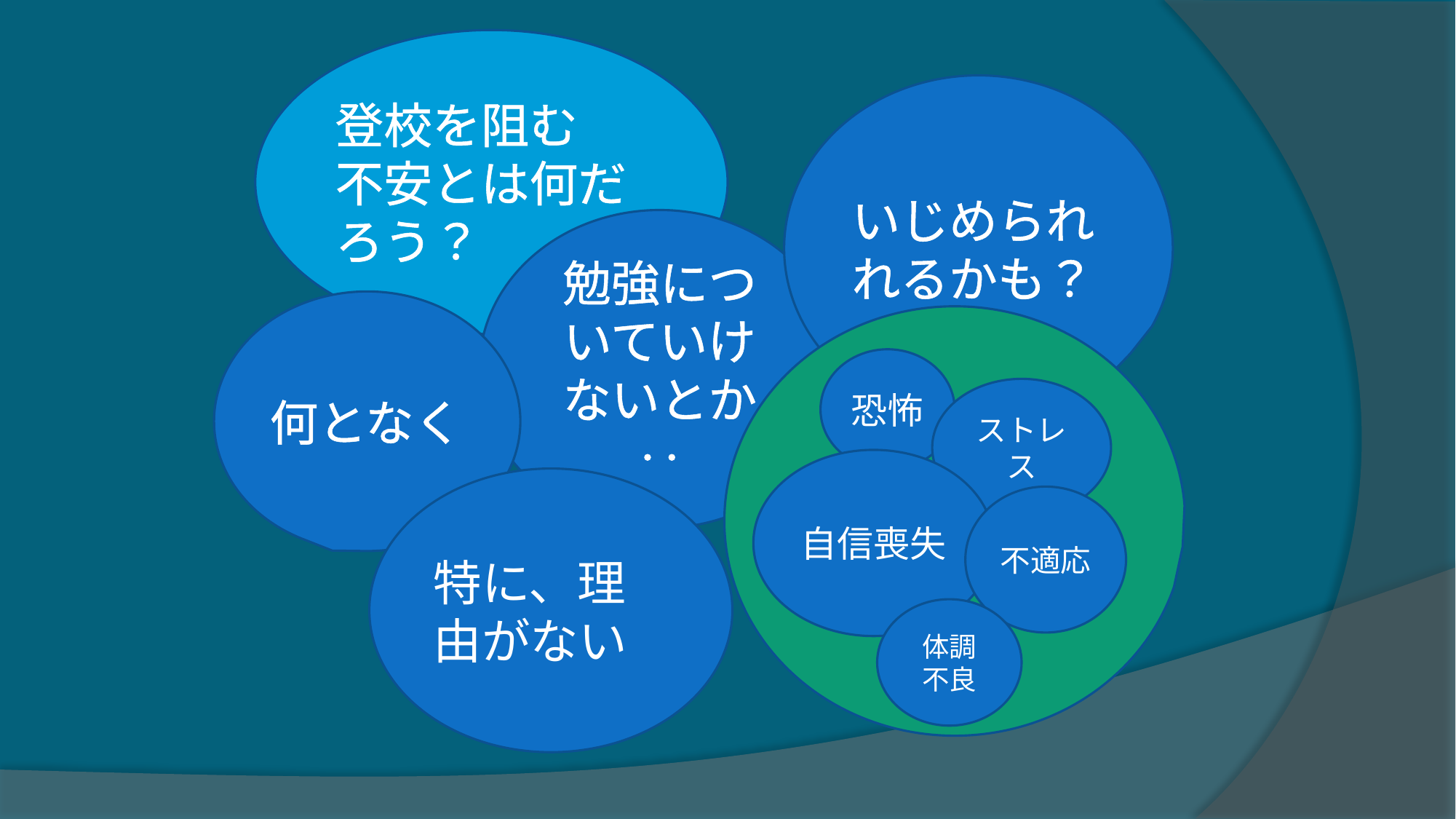

登校を阻む
不安とは何だろう？
いじめられれるかも？
勉強についていけないとか‥
何となく

恐怖
ストレス
自信喪失
特に、理由がない
不適応
体調不良